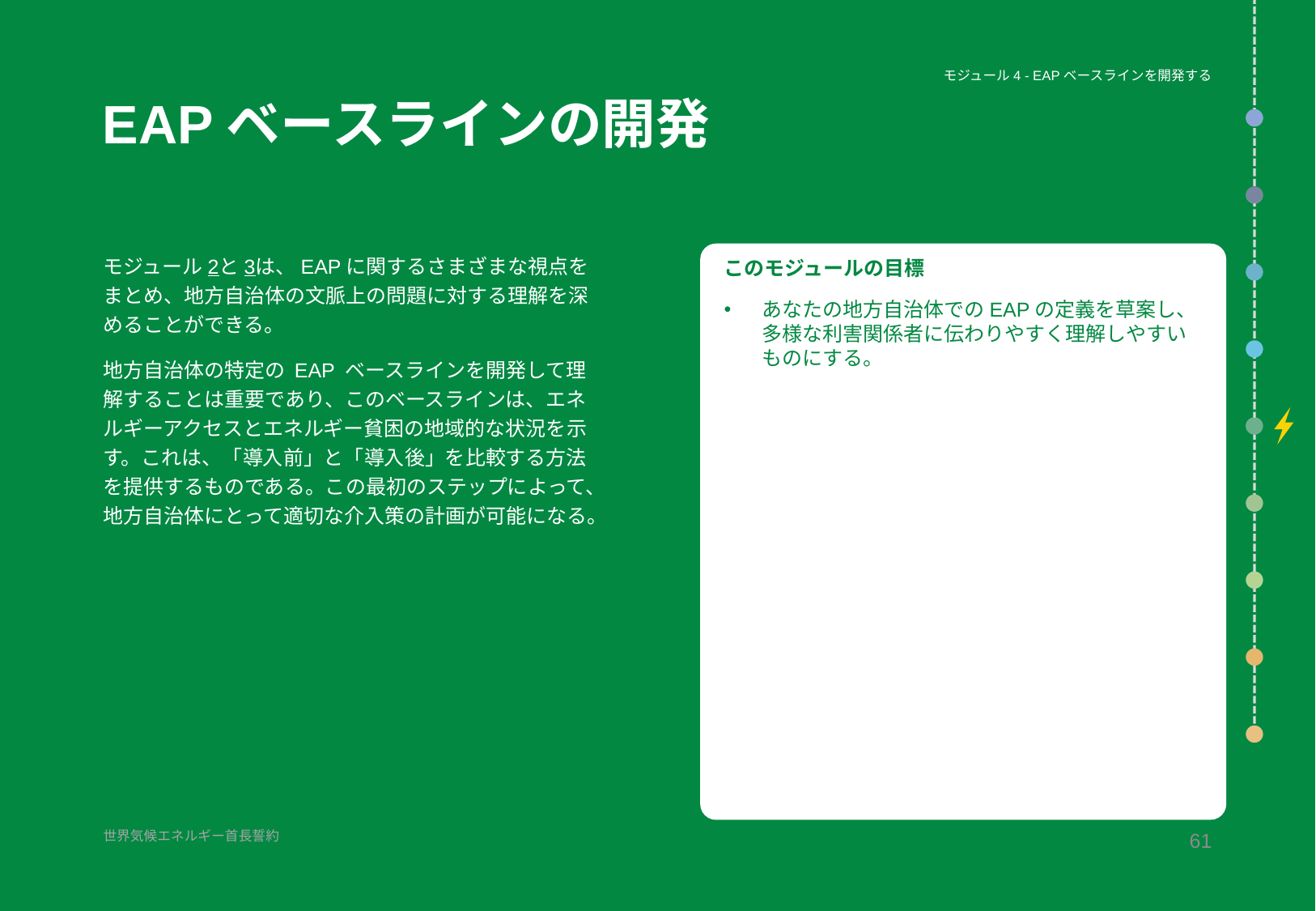

モジュール4 - EAPベースラインを開発する
# EAPベースラインの開発

モジュール2と3は、EAPに関するさまざまな視点をまとめ、地方自治体の文脈上の問題に対する理解を深めることができる。
地方自治体の特定の EAP ベースラインを開発して理解することは重要であり、このベースラインは、エネルギーアクセスとエネルギー貧困の地域的な状況を示す。これは、「導入前」と「導入後」を比較する方法を提供するものである。この最初のステップによって、地方自治体にとって適切な介入策の計画が可能になる。
このモジュールの目標
あなたの地方自治体でのEAPの定義を草案し、多様な利害関係者に伝わりやすく理解しやすいものにする。

61